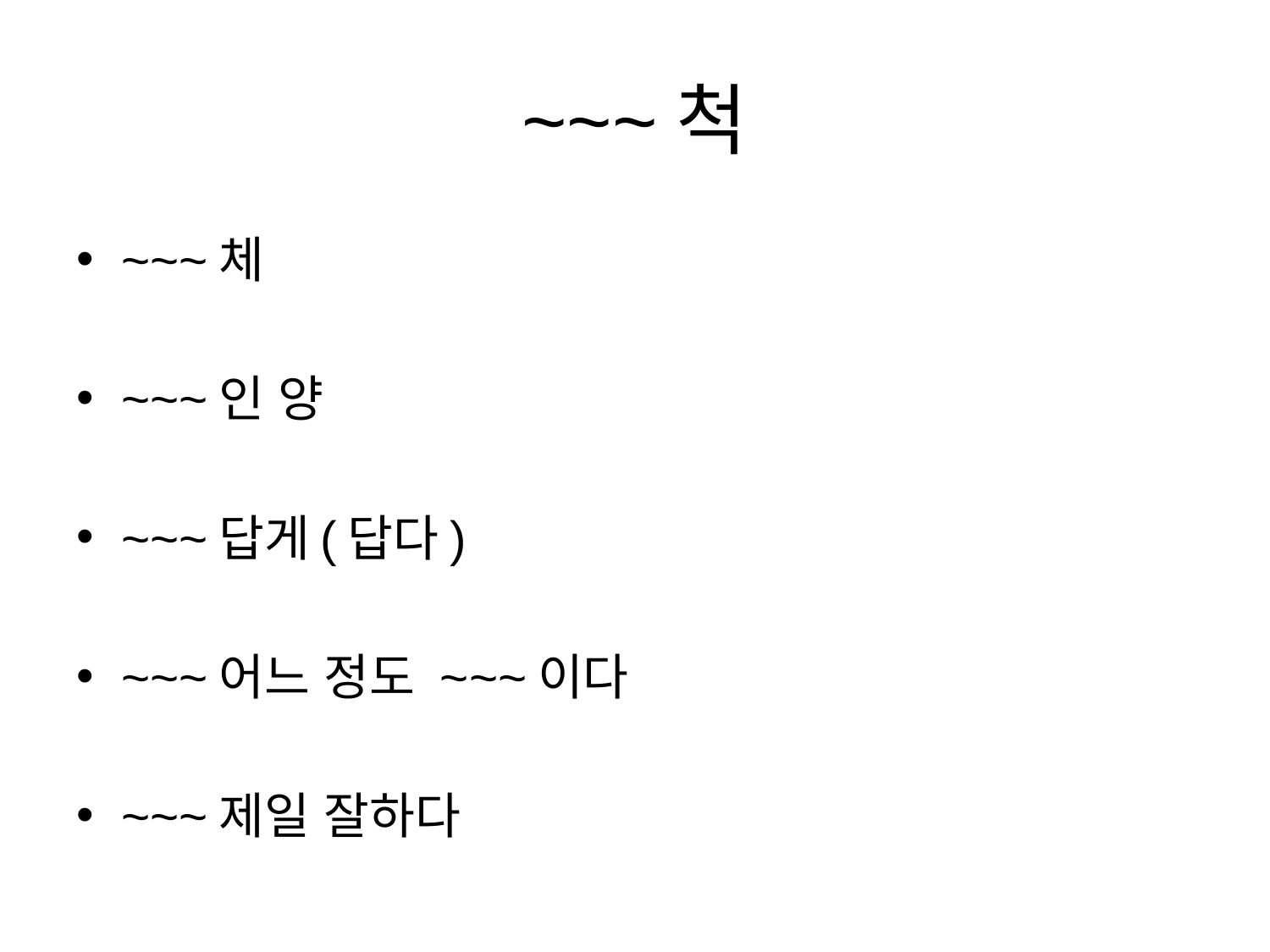

# ~~~척
~~~체

~~~인 양

~~~답게(답다)

~~~어느 정도 ~~~이다

~~~제일 잘하다